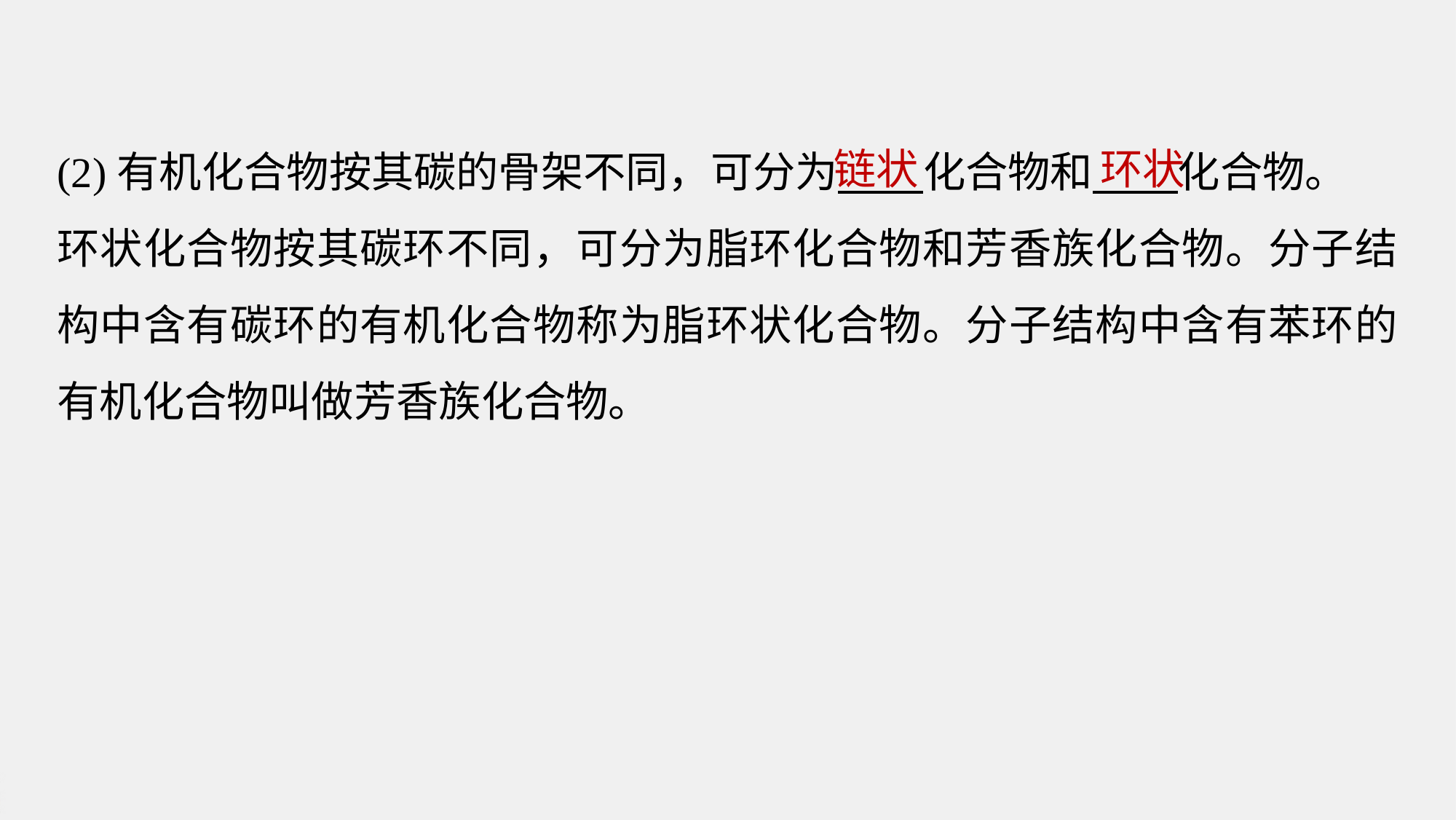

链状
环状
(2)有机化合物按其碳的骨架不同，可分为         化合物和         化合物。
环状化合物按其碳环不同，可分为脂环化合物和芳香族化合物。分子结构中含有碳环的有机化合物称为脂环状化合物。分子结构中含有苯环的有机化合物叫做芳香族化合物。